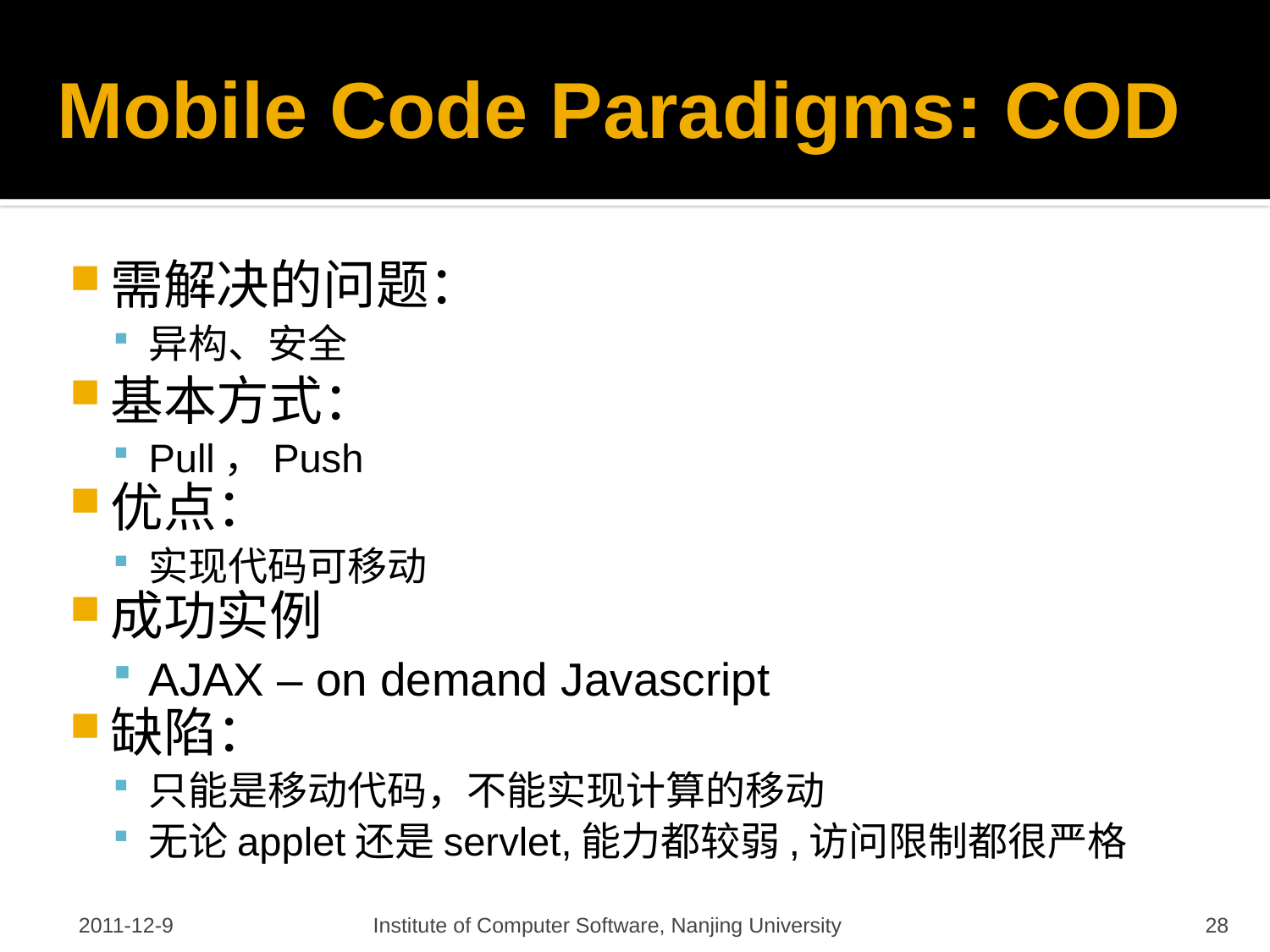

# Mobile Code Paradigms: COD
需解决的问题：
异构、安全
基本方式：
Pull，Push
优点：
实现代码可移动
成功实例
AJAX – on demand Javascript
缺陷：
只能是移动代码，不能实现计算的移动
无论applet还是servlet,能力都较弱,访问限制都很严格
2011-12-9
Institute of Computer Software, Nanjing University
28